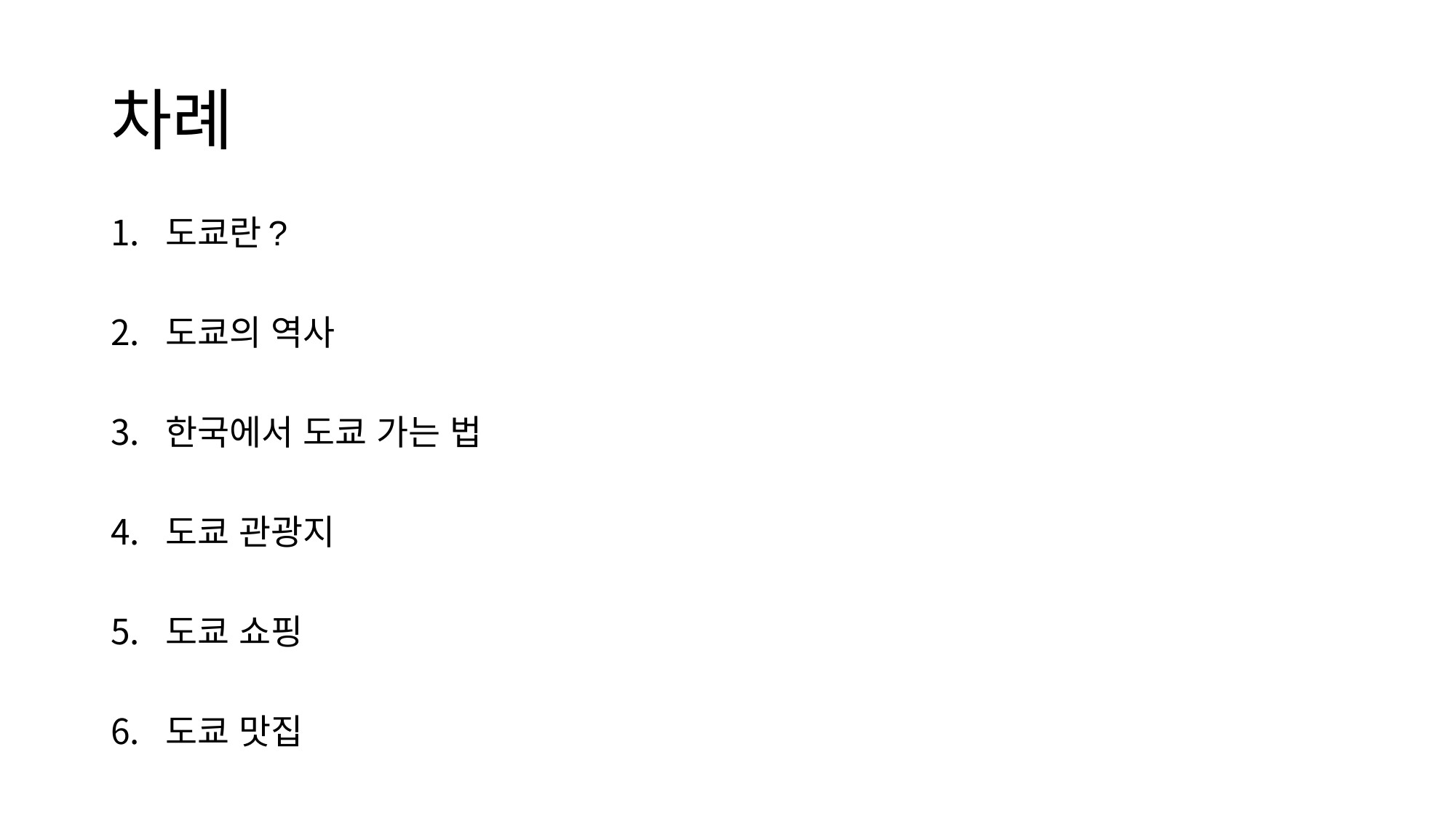

# 차례
도쿄란?

도쿄의 역사

한국에서 도쿄 가는 법

도쿄 관광지

도쿄 쇼핑

도쿄 맛집